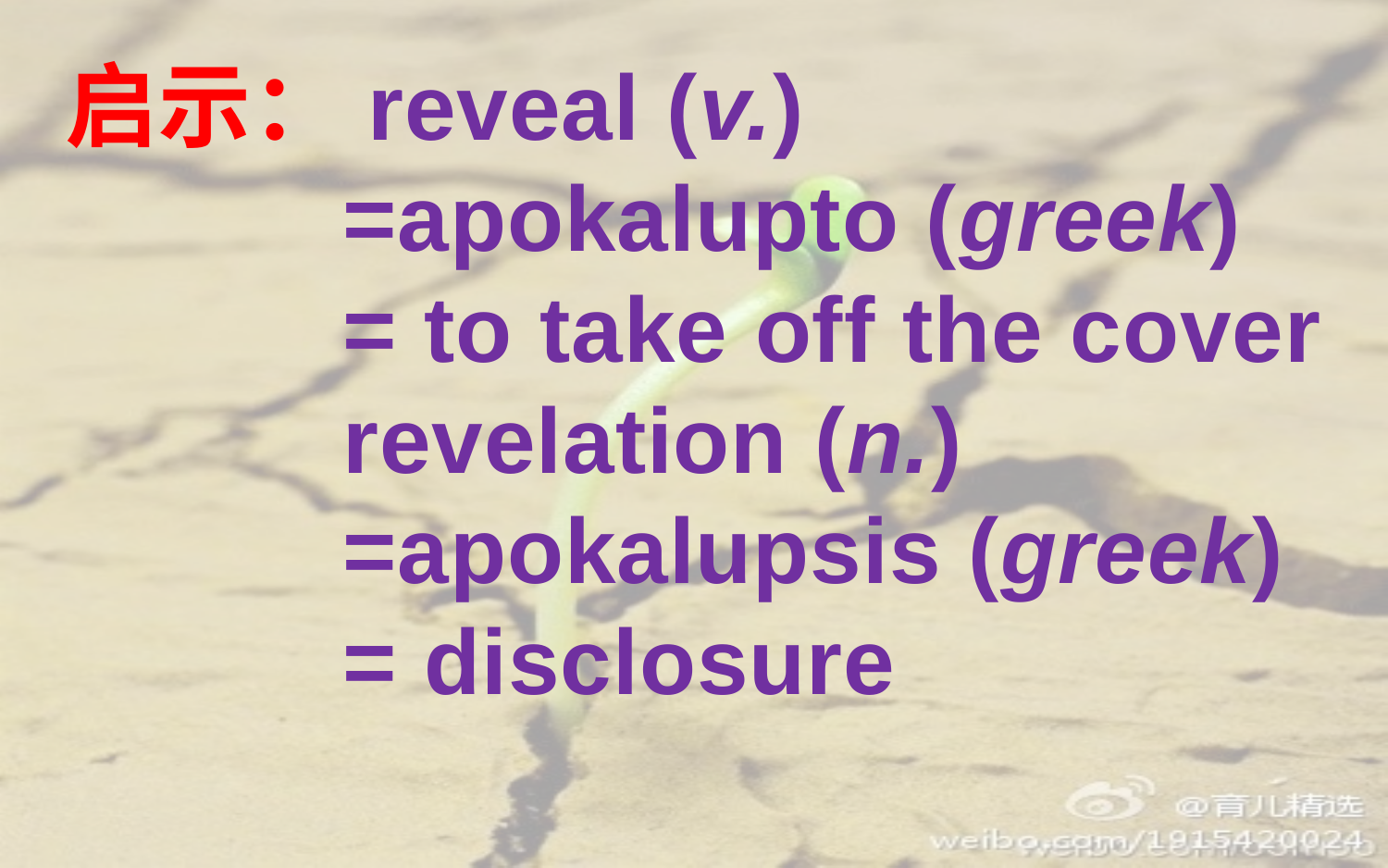

启示：reveal (v.)
		=apokalupto (greek)
		= to take off the cover
		revelation (n.)
		=apokalupsis (greek)
		= disclosure